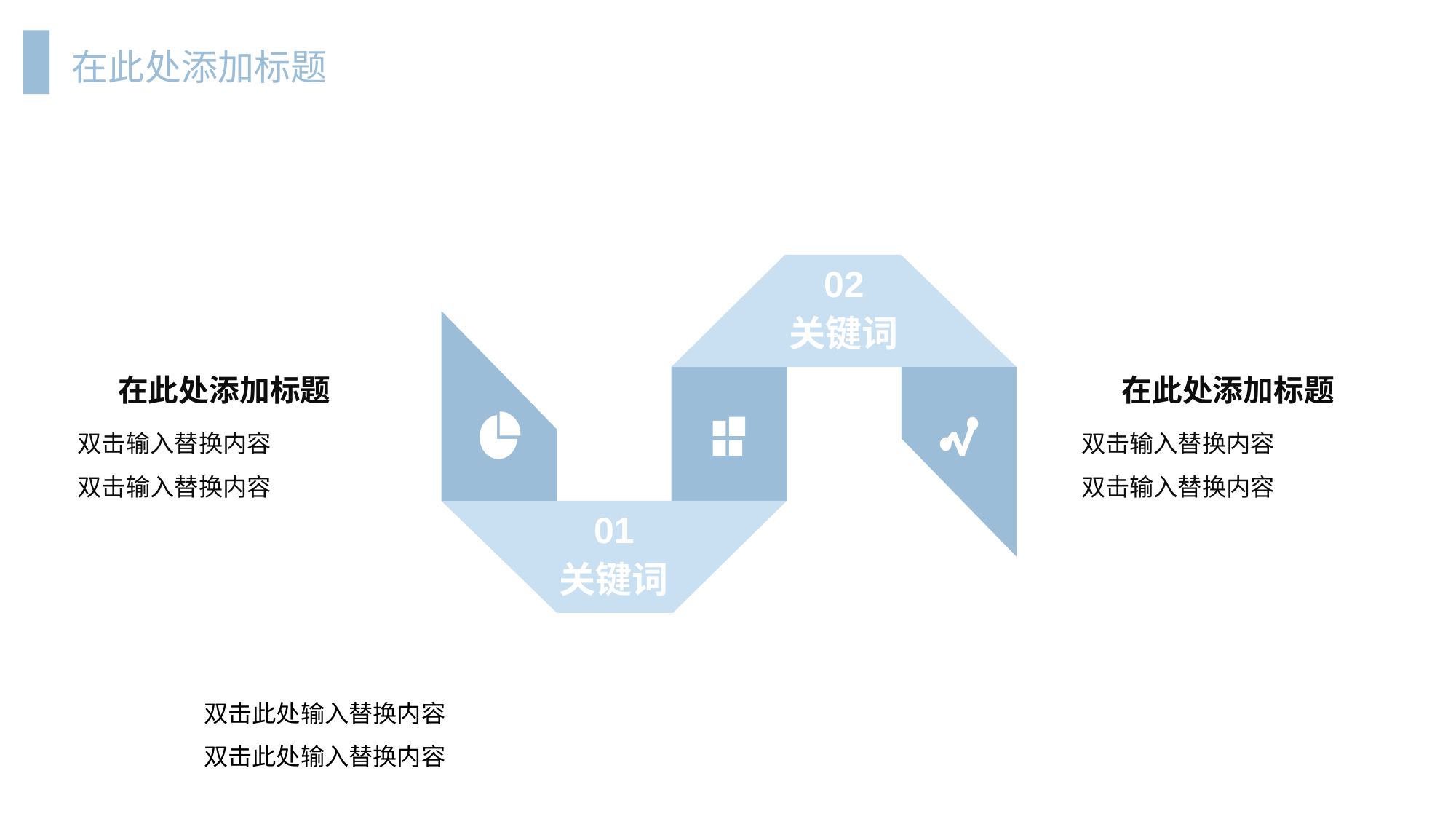

在此处添加标题
02
关键词

01
关键词
 在此处添加标题
双击输入替换内容
双击输入替换内容
 在此处添加标题
双击输入替换内容
双击输入替换内容

双击此处输入替换内容
双击此处输入替换内容